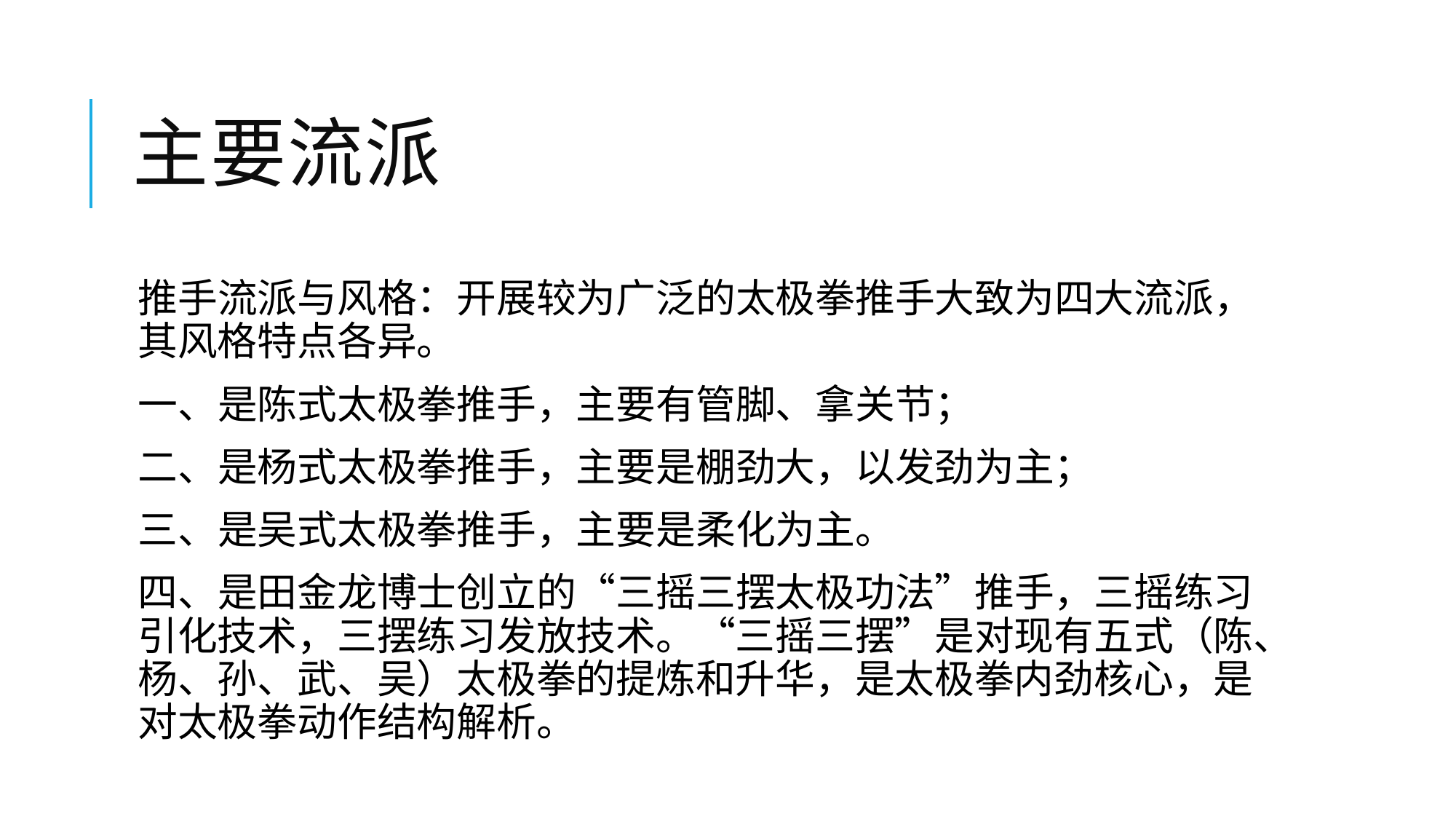

# 主要流派
推手流派与风格：开展较为广泛的太极拳推手大致为四大流派，其风格特点各异。
一、是陈式太极拳推手，主要有管脚、拿关节；
二、是杨式太极拳推手，主要是棚劲大，以发劲为主；
三、是吴式太极拳推手，主要是柔化为主。
四、是田金龙博士创立的“三摇三摆太极功法”推手，三摇练习引化技术，三摆练习发放技术。“三摇三摆”是对现有五式（陈、杨、孙、武、吴）太极拳的提炼和升华，是太极拳内劲核心，是对太极拳动作结构解析。